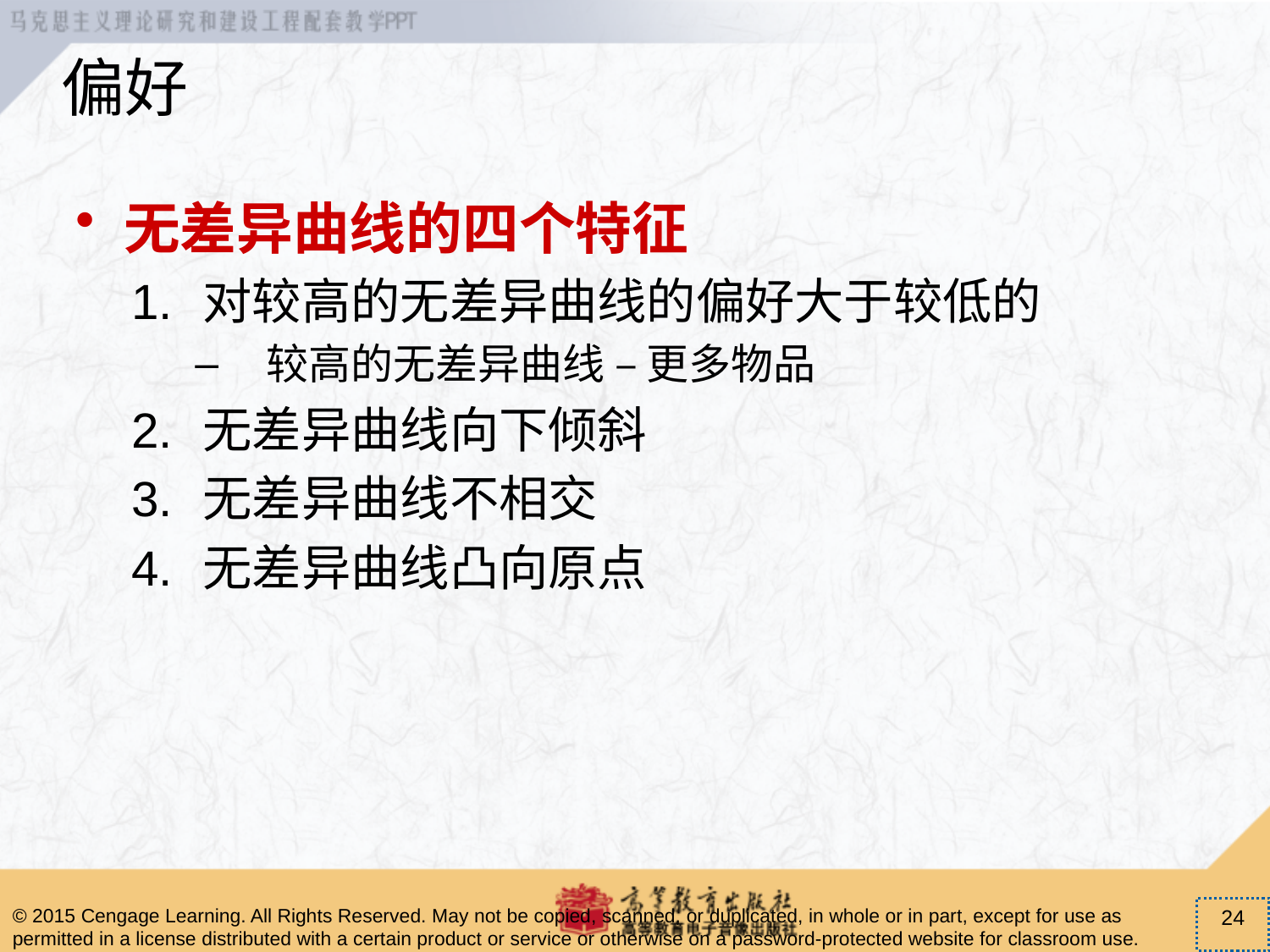

无差异曲线的四个特征
对较高的无差异曲线的偏好大于较低的
较高的无差异曲线 – 更多物品
无差异曲线向下倾斜
无差异曲线不相交
无差异曲线凸向原点

偏好
24
© 2015 Cengage Learning. All Rights Reserved. May not be copied, scanned, or duplicated, in whole or in part, except for use as permitted in a license distributed with a certain product or service or otherwise on a password-protected website for classroom use.